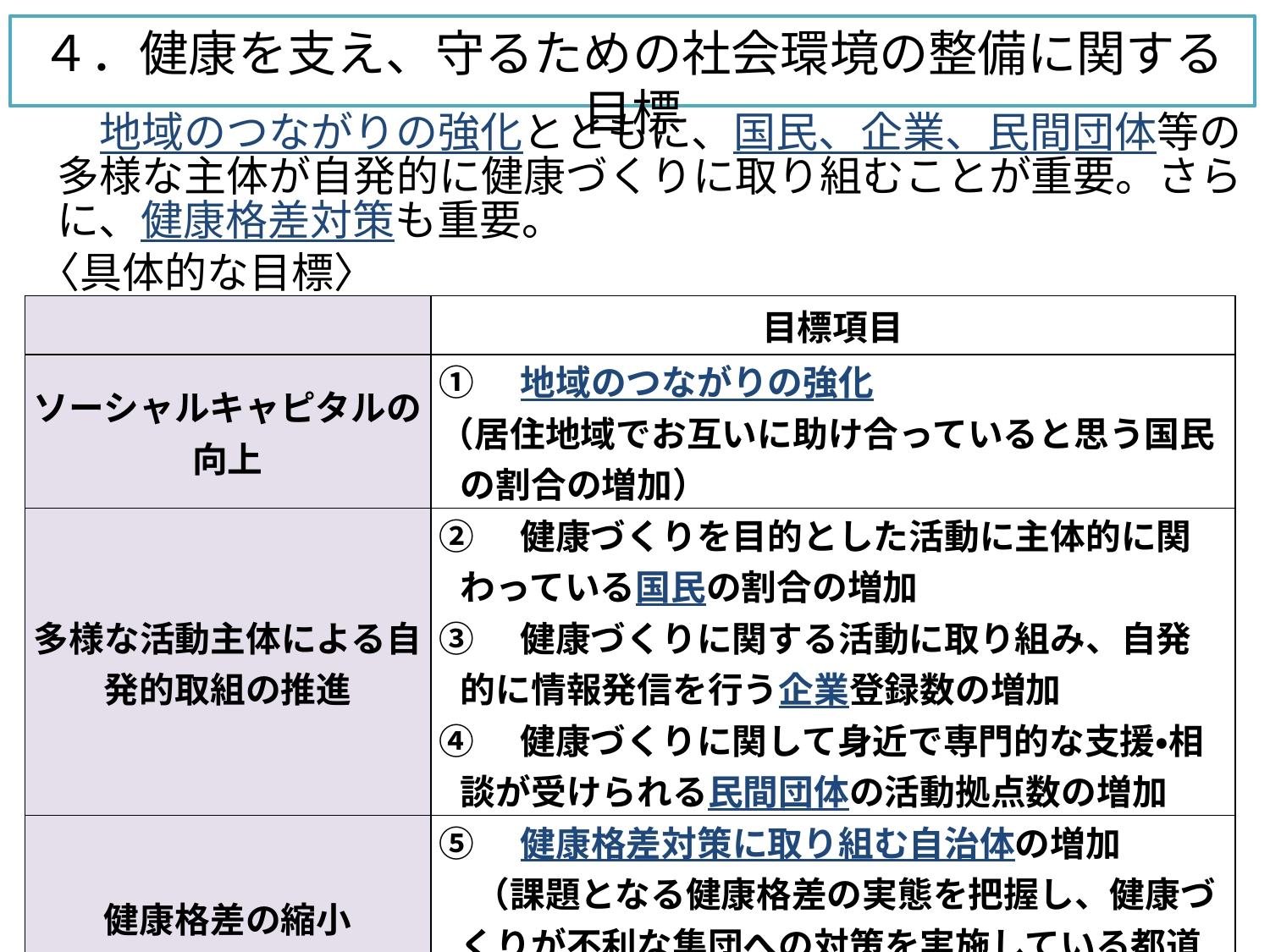

４．健康を支え、守るための社会環境の整備に関する目標

　地域のつながりの強化とともに、国民、企業、民間団体等の多様な主体が自発的に健康づくりに取り組むことが重要。さらに、健康格差対策も重要。
〈具体的な目標〉
|  | 目標項目 |
| --- | --- |
| ソーシャルキャピタルの 向上 | ①　地域のつながりの強化 （居住地域でお互いに助け合っていると思う国民の割合の増加） |
| 多様な活動主体による自発的取組の推進 | ②　健康づくりを目的とした活動に主体的に関わっている国民の割合の増加 ③　健康づくりに関する活動に取り組み、自発的に情報発信を行う企業登録数の増加 ④　健康づくりに関して身近で専門的な支援・相談が受けられる民間団体の活動拠点数の増加 |
| 健康格差の縮小 | ⑤　健康格差対策に取り組む自治体の増加 　（課題となる健康格差の実態を把握し、健康づくりが不利な集団への対策を実施している都道府県の数） |